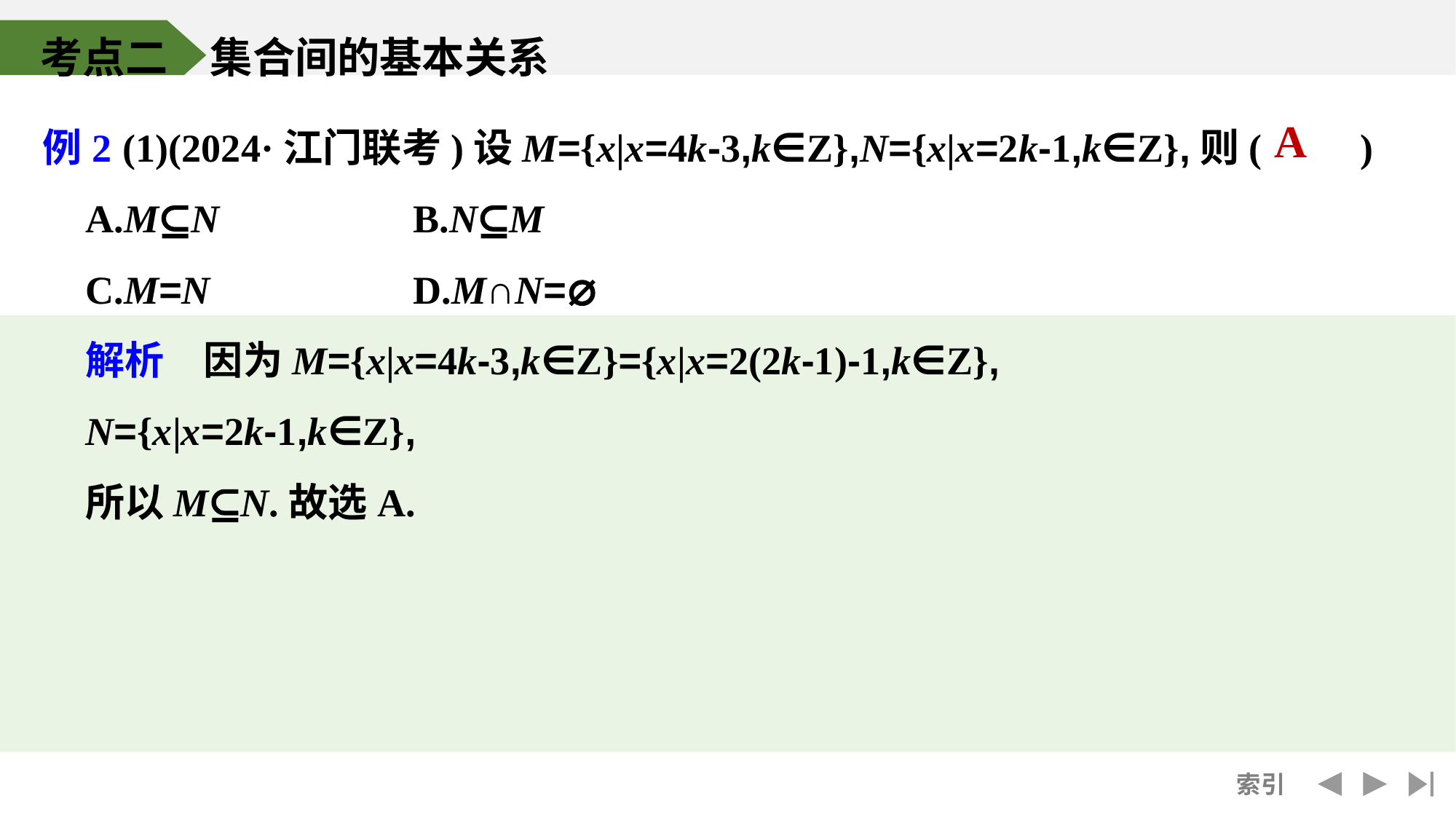

考点二　集合间的基本关系
例2 (1)(2024·江门联考)设M={x|x=4k-3,k∈Z},N={x|x=2k-1,k∈Z},则(　　)
	A.M⊆N		B.N⊆M
	C.M=N		D.M∩N=⌀
	解析　因为M={x|x=4k-3,k∈Z}={x|x=2(2k-1)-1,k∈Z},
	N={x|x=2k-1,k∈Z},
	所以M⊆N.故选A.
A